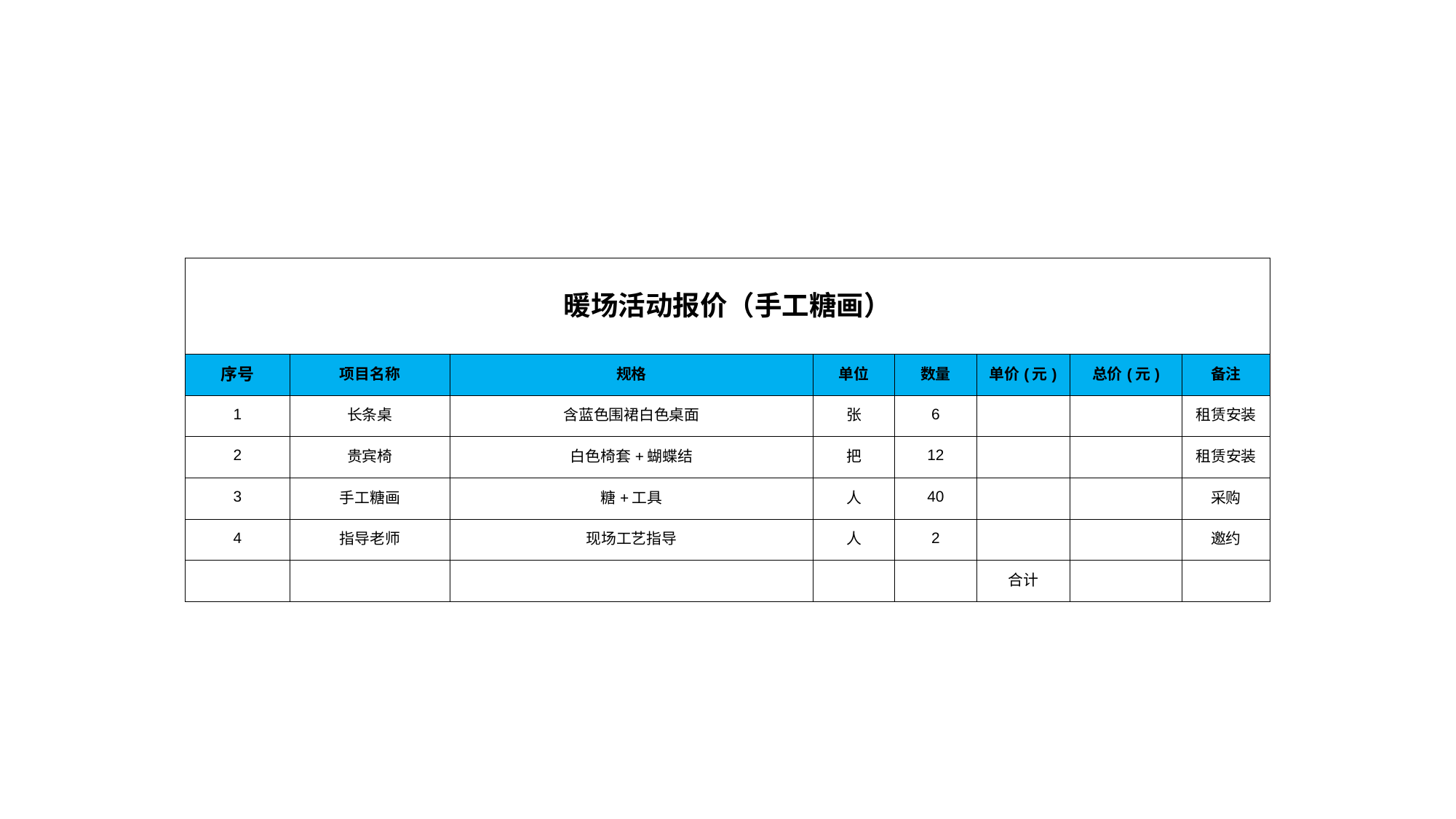

| 暖场活动报价（手工糖画） |  |  |  |  |  |  |  |
| --- | --- | --- | --- | --- | --- | --- | --- |
| 序号 | 项目名称 | 规格 | 单位 | 数量 | 单价(元) | 总价(元) | 备注 |
| 1 | 长条桌 | 含蓝色围裙白色桌面 | 张 | 6 |  |  | 租赁安装 |
| 2 | 贵宾椅 | 白色椅套+蝴蝶结 | 把 | 12 |  |  | 租赁安装 |
| 3 | 手工糖画 | 糖+工具 | 人 | 40 |  |  | 采购 |
| 4 | 指导老师 | 现场工艺指导 | 人 | 2 |  |  | 邀约 |
|  |  |  |  |  | 合计 |  |  |